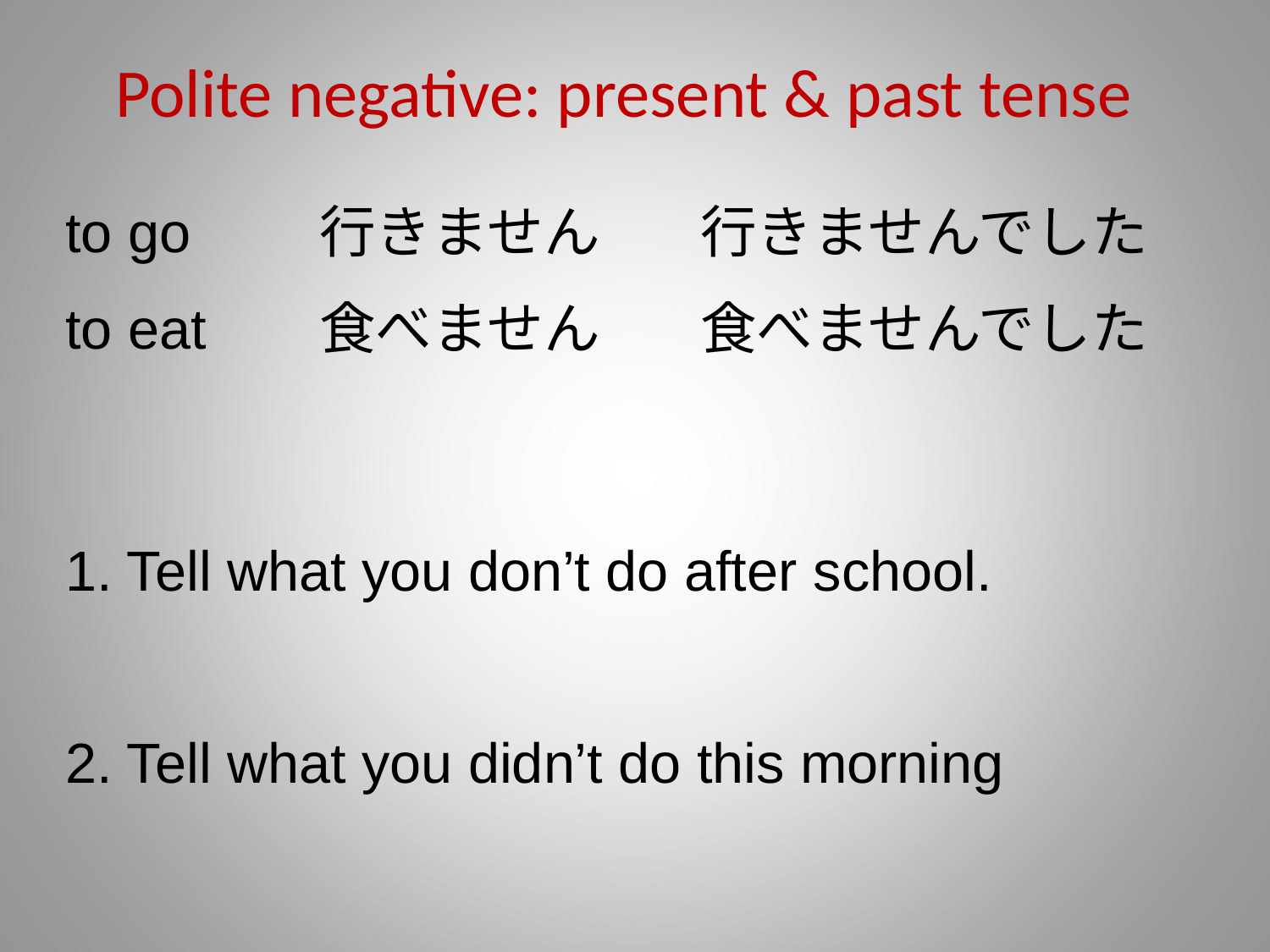

# Polite negative: present & past tense
to go		行きません	行きませんでした
to eat	食べません	食べませんでした
1. Tell what you don’t do after school.

2. Tell what you didn’t do this morning